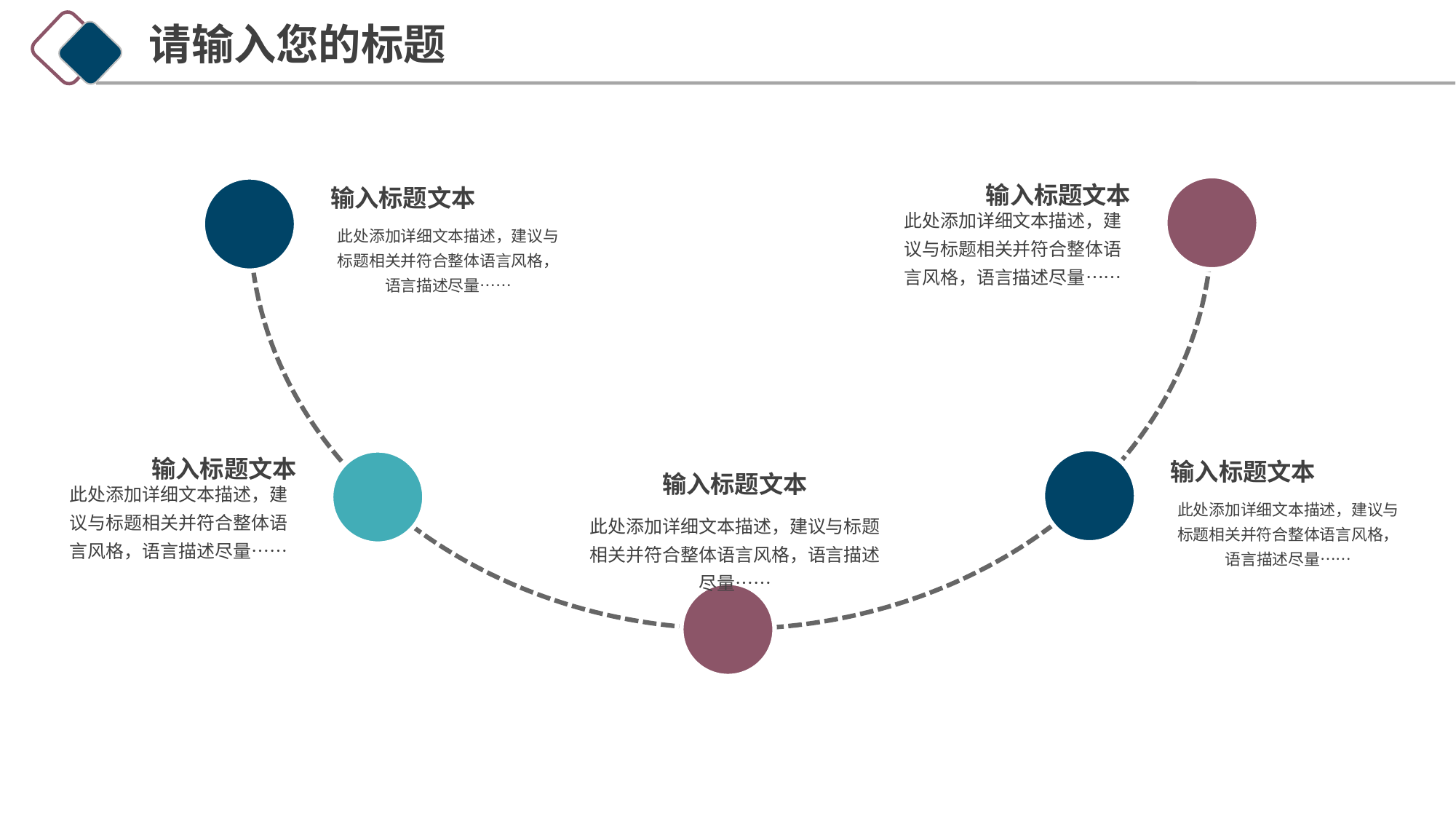

请输入您的标题

输入标题文本
此处添加详细文本描述，建议与标题相关并符合整体语言风格，语言描述尽量……

输入标题文本
此处添加详细文本描述，建议与标题相关并符合整体语言风格，语言描述尽量……

输入标题文本
此处添加详细文本描述，建议与标题相关并符合整体语言风格，语言描述尽量……

输入标题文本
此处添加详细文本描述，建议与标题相关并符合整体语言风格，语言描述尽量……
输入标题文本
此处添加详细文本描述，建议与标题相关并符合整体语言风格，语言描述尽量……